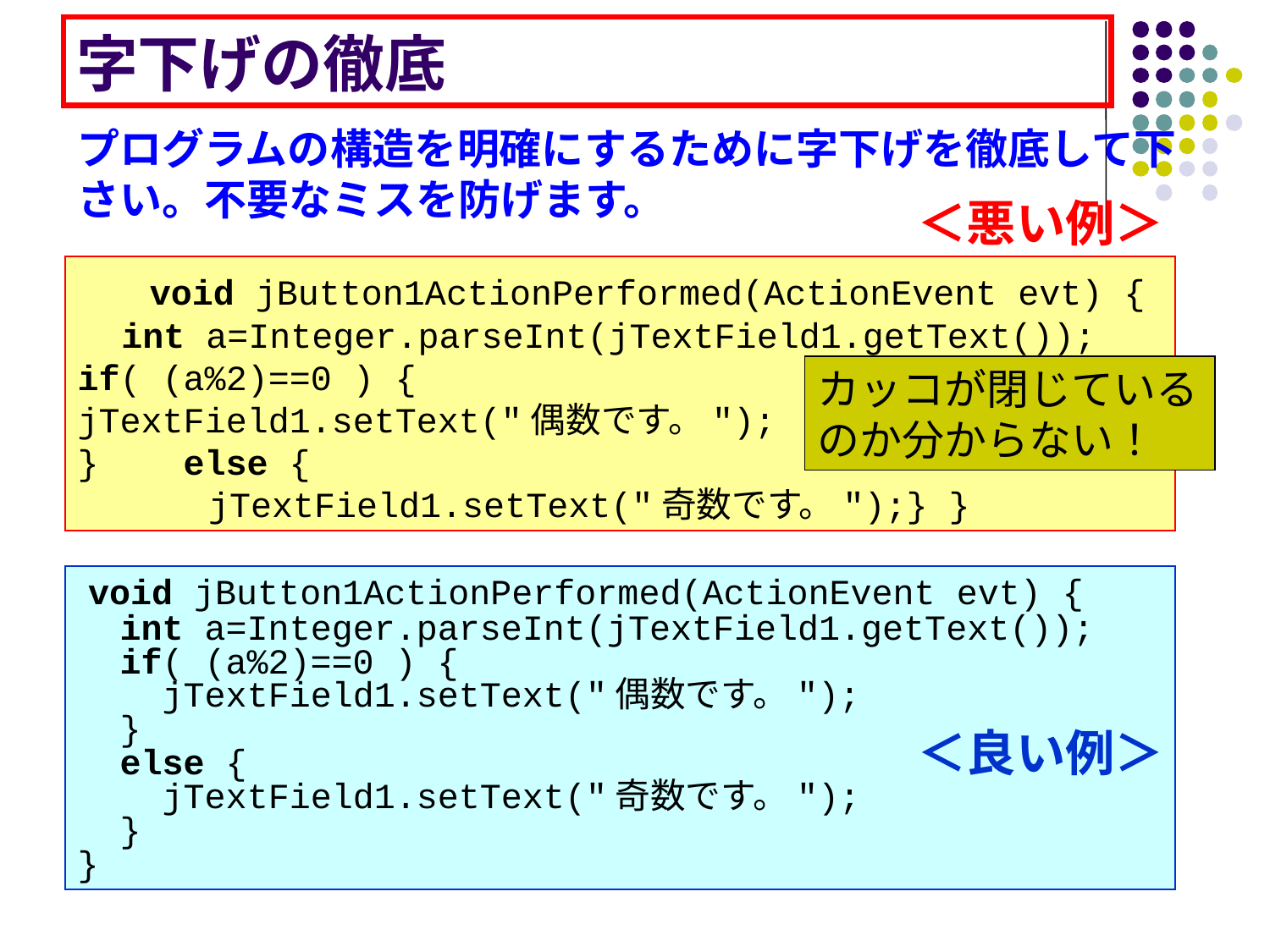

# 字下げの徹底
プログラムの構造を明確にするために字下げを徹底して下さい。不要なミスを防げます。
＜悪い例＞
 　void jButton1ActionPerformed(ActionEvent evt) {
　int a=Integer.parseInt(jTextField1.getText());
if( (a%2)==0 ) {
jTextField1.setText("偶数です。");
}    else {
 　　　jTextField1.setText("奇数です。");} }
カッコが閉じているのか分からない！
 void jButton1ActionPerformed(ActionEvent evt) {
  int a=Integer.parseInt(jTextField1.getText());
  if( (a%2)==0 ) {
    jTextField1.setText("偶数です。");
  }
  else {
    jTextField1.setText("奇数です。");
  }
}
＜良い例＞